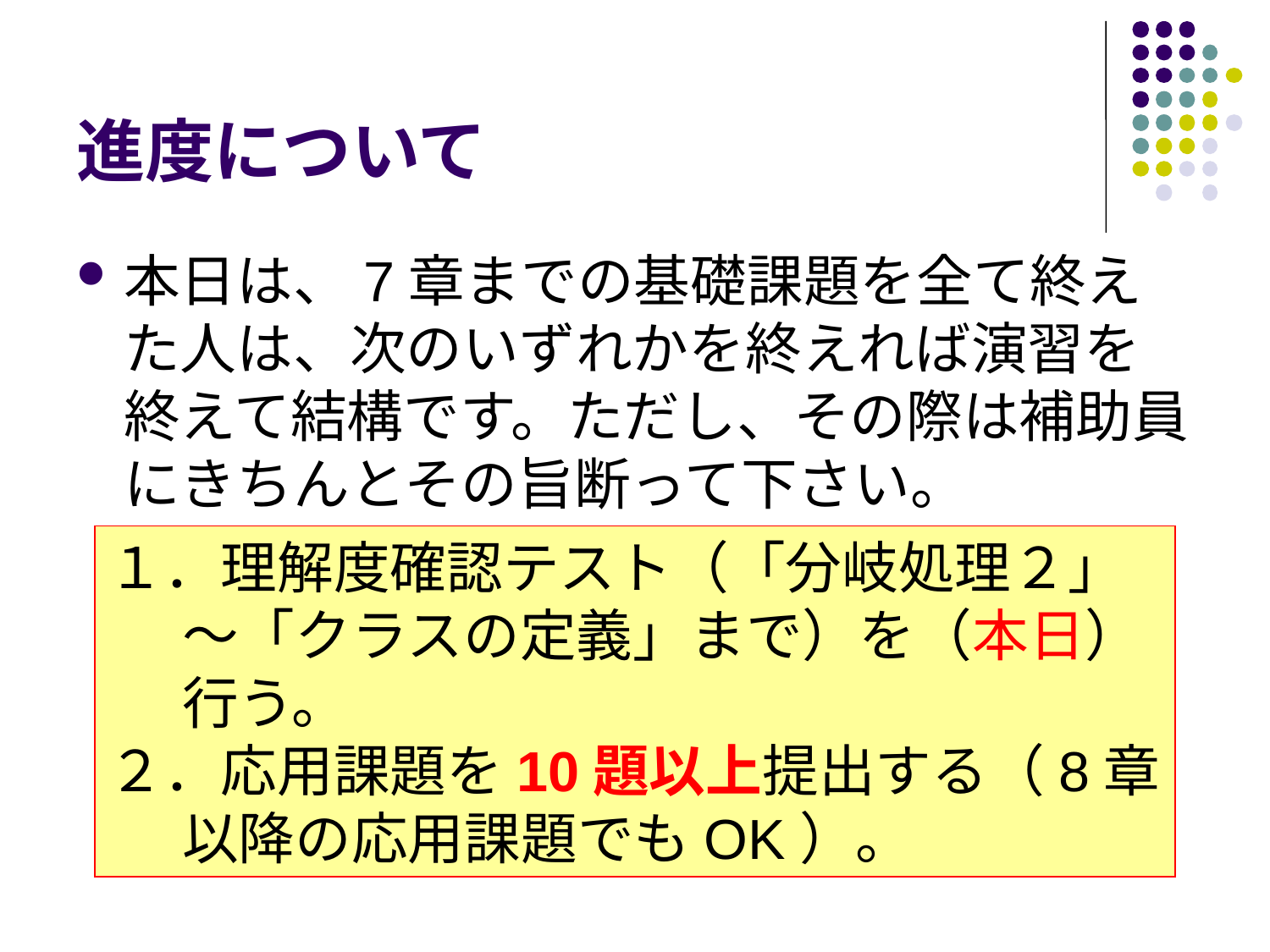

# 進度について
本日は、7章までの基礎課題を全て終えた人は、次のいずれかを終えれば演習を終えて結構です。ただし、その際は補助員にきちんとその旨断って下さい。

１．理解度確認テスト（「分岐処理２」～「クラスの定義」まで）を（本日）行う。
２．応用課題を10題以上提出する（8章以降の応用課題でもOK）。